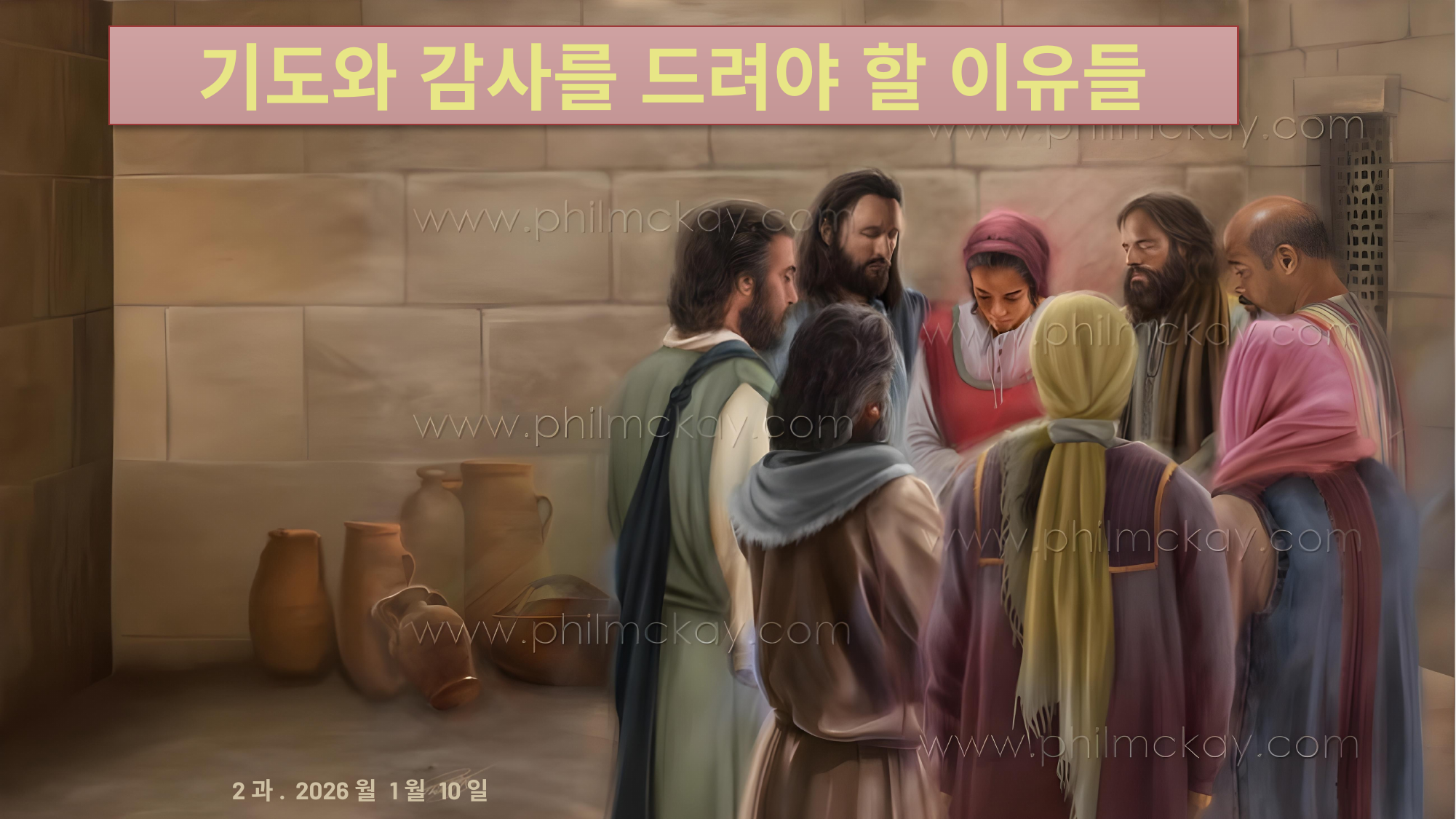

기도와 감사를 드려야 할 이유들
 2과.  2026월 1월 10일